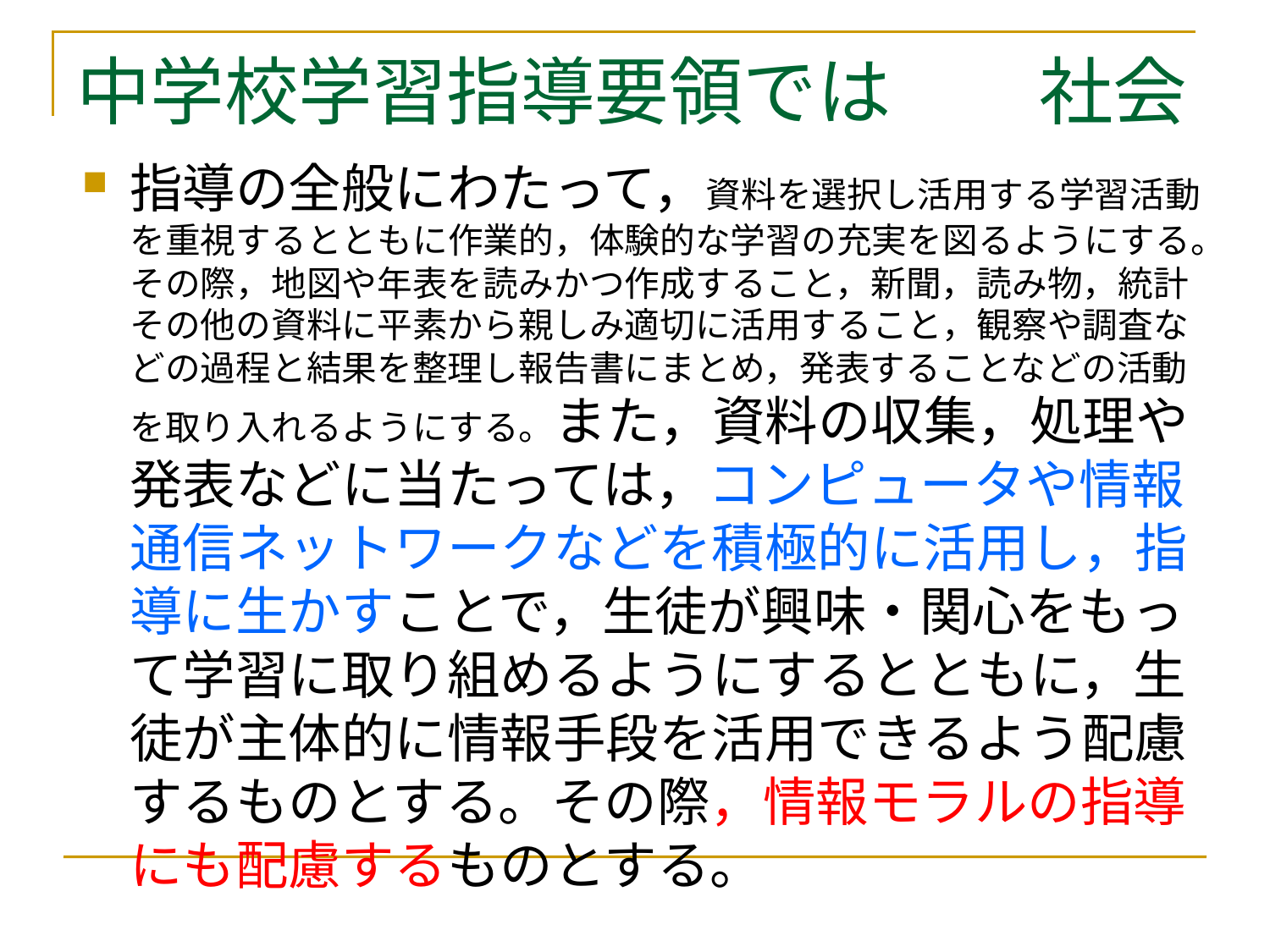

# 中学校学習指導要領では　　社会
指導の全般にわたって，資料を選択し活用する学習活動を重視するとともに作業的，体験的な学習の充実を図るようにする。その際，地図や年表を読みかつ作成すること，新聞，読み物，統計その他の資料に平素から親しみ適切に活用すること，観察や調査などの過程と結果を整理し報告書にまとめ，発表することなどの活動を取り入れるようにする。また，資料の収集，処理や発表などに当たっては，コンピュータや情報通信ネットワークなどを積極的に活用し，指導に生かすことで，生徒が興味・関心をもって学習に取り組めるようにするとともに，生徒が主体的に情報手段を活用できるよう配慮するものとする。その際，情報モラルの指導にも配慮するものとする。